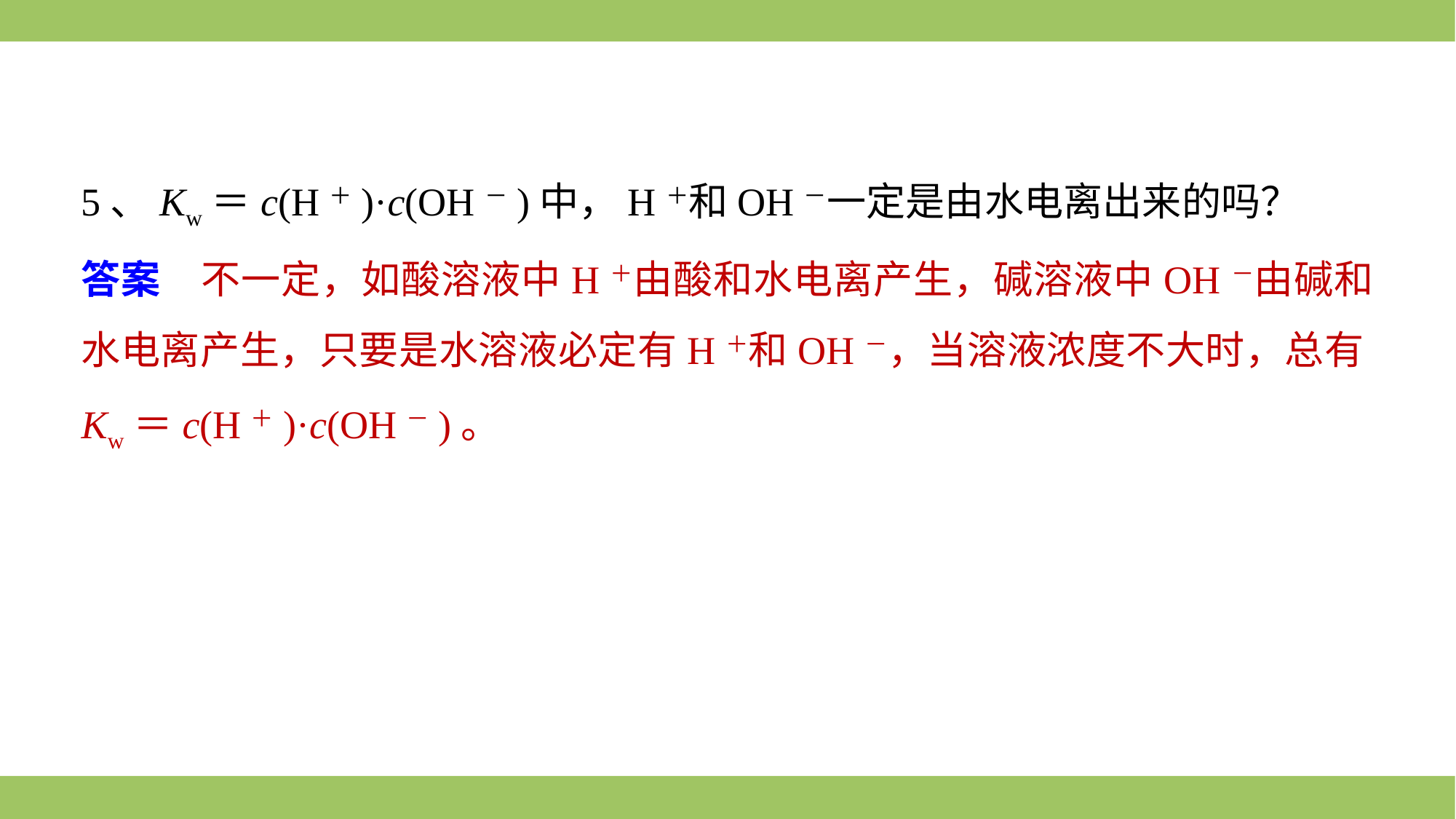

5、Kw＝c(H＋)·c(OH－)中，H＋和OH－一定是由水电离出来的吗？
答案　不一定，如酸溶液中H＋由酸和水电离产生，碱溶液中OH－由碱和水电离产生，只要是水溶液必定有H＋和OH－，当溶液浓度不大时，总有Kw＝c(H＋)·c(OH－)。